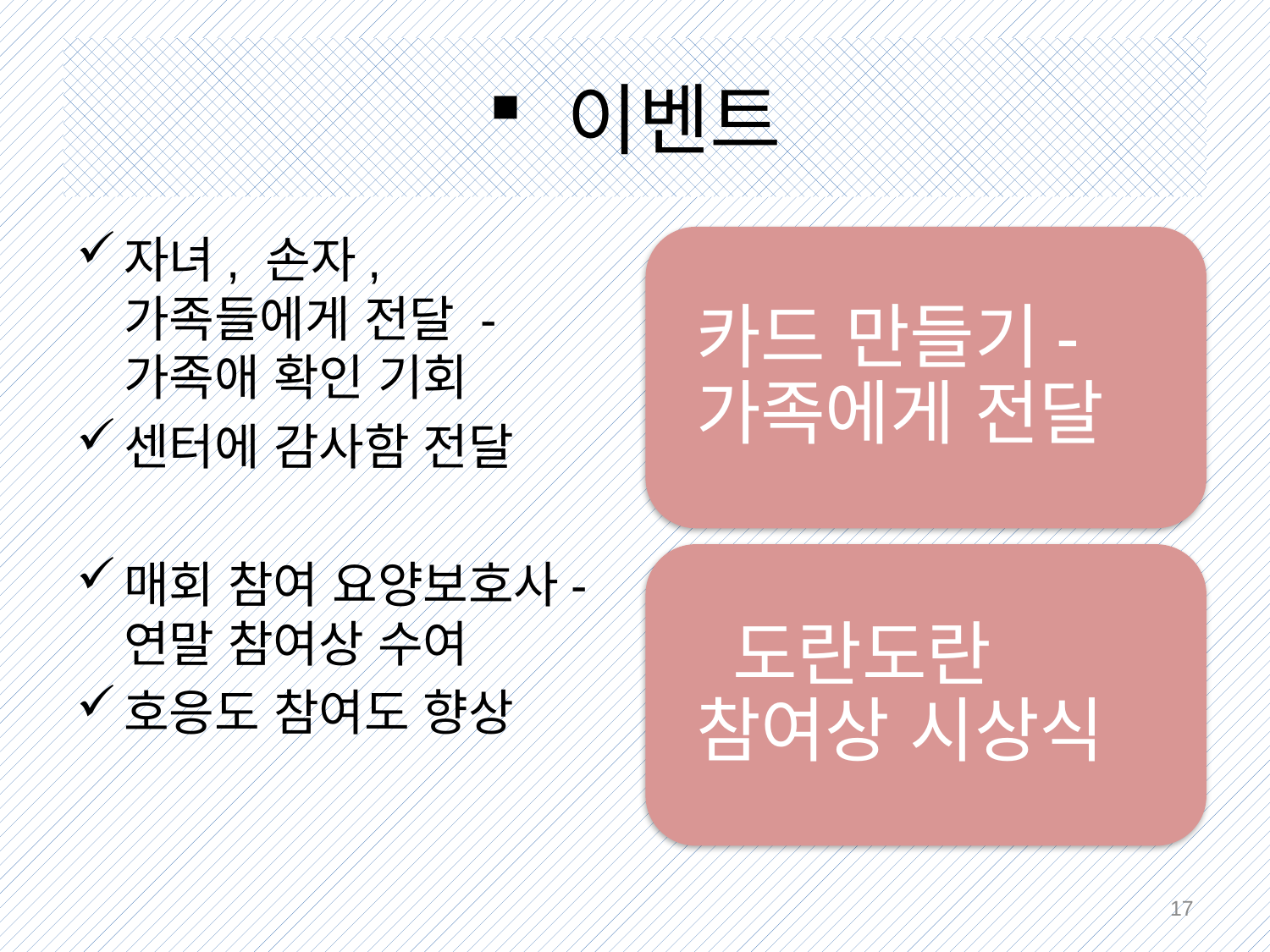

# 이벤트
자녀, 손자, 가족들에게 전달 - 가족애 확인 기회
센터에 감사함 전달

매회 참여 요양보호사- 연말 참여상 수여
호응도 참여도 향상

카드 만들기-가족에게 전달
 도란도란 참여상 시상식
17